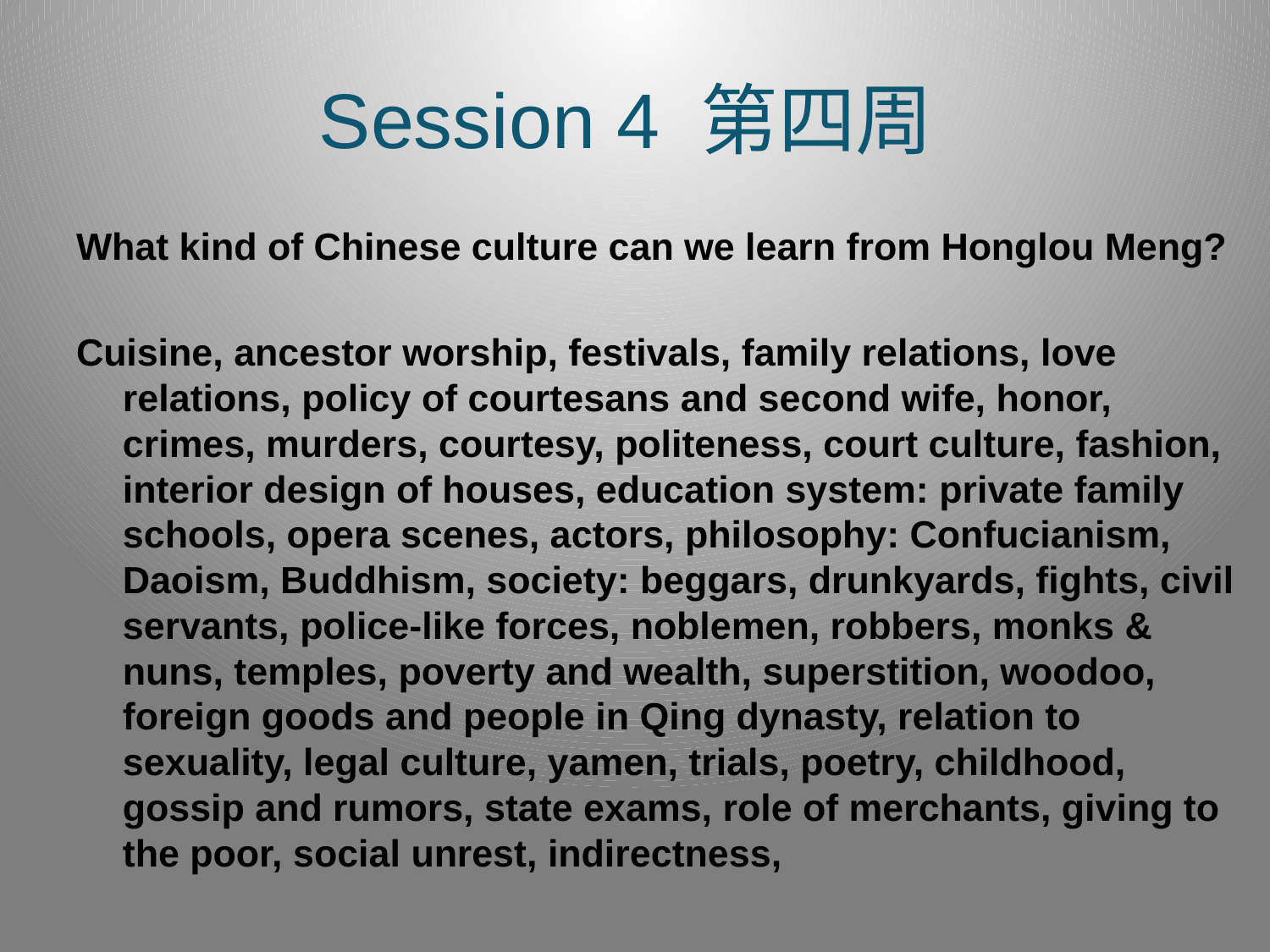

# Session 4 第四周
What kind of Chinese culture can we learn from Honglou Meng?

Cuisine, ancestor worship, festivals, family relations, love relations, policy of courtesans and second wife, honor, crimes, murders, courtesy, politeness, court culture, fashion, interior design of houses, education system: private family schools, opera scenes, actors, philosophy: Confucianism, Daoism, Buddhism, society: beggars, drunkyards, fights, civil servants, police-like forces, noblemen, robbers, monks & nuns, temples, poverty and wealth, superstition, woodoo, foreign goods and people in Qing dynasty, relation to sexuality, legal culture, yamen, trials, poetry, childhood, gossip and rumors, state exams, role of merchants, giving to the poor, social unrest, indirectness,